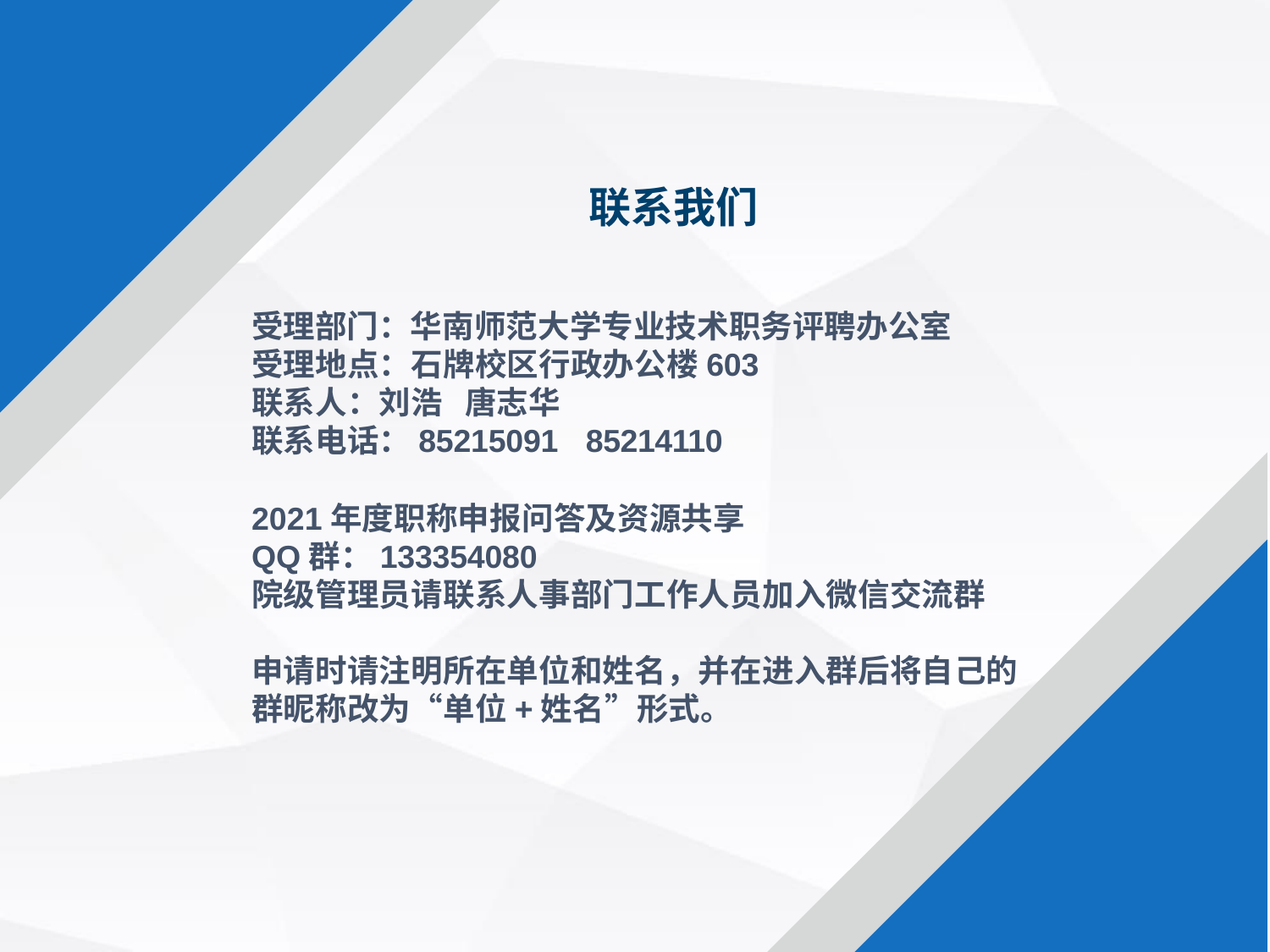

# 联系我们
受理部门：华南师范大学专业技术职务评聘办公室
受理地点：石牌校区行政办公楼603联系人：刘浩   唐志华
联系电话：85215091   85214110

2021年度职称申报问答及资源共享QQ群：133354080
院级管理员请联系人事部门工作人员加入微信交流群

申请时请注明所在单位和姓名，并在进入群后将自己的群昵称改为“单位+姓名”形式。